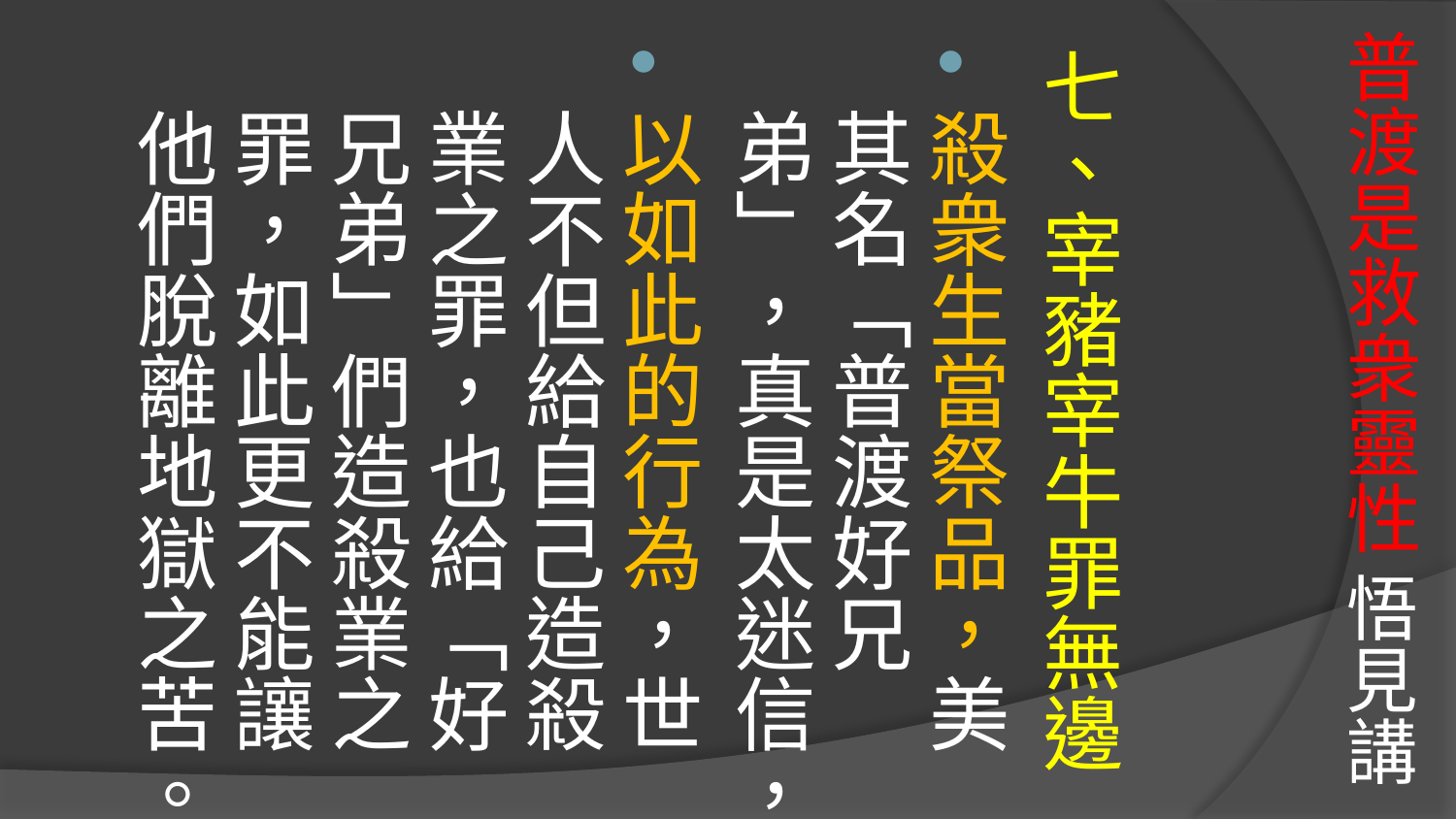

# 普渡是救衆靈性 悟見講
七、宰豬宰牛罪無邊
殺衆生當祭品，美其名「普渡好兄弟」，真是太迷信，
以如此的行為，世人不但給自己造殺業之罪，也給「好兄弟」們造殺業之罪，如此更不能讓他們脫離地獄之苦。